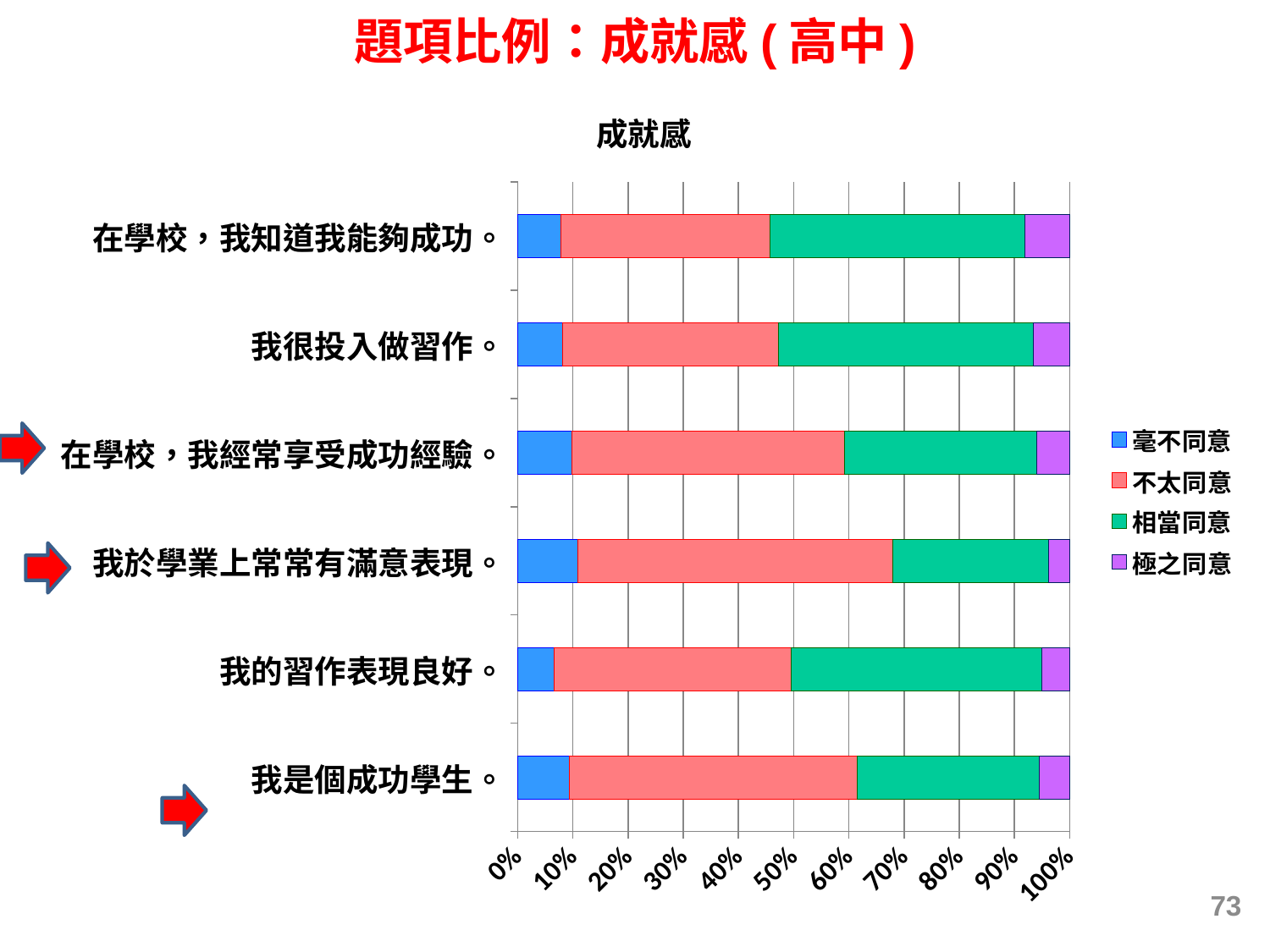

題項比例：成就感(高中)

### Chart: 成就感

| Category | 毫不同意 | 不太同意 | 相當同意 | 極之同意 |
|---|---|---|---|---|
| 我是個成功學生。 | 0.09344104760818935 | 0.5221590631464078 | 0.3290388781210815 | 0.05536101112432217 |
| 我的習作表現良好。 | 0.06563385788290489 | 0.42977226077607333 | 0.45482683347994796 | 0.049767047861075935 |
| 我於學業上常常有滿意表現。 | 0.10897509001156709 | 0.5706488978674197 | 0.2824000912334449 | 0.03797592088757121 |
| 在學校，我經常享受成功經驗。 | 0.09742853881650819 | 0.49444779623983015 | 0.3484272832520762 | 0.059696381691587724 |
| 我很投入做習作。 | 0.0814474477410105 | 0.39047200091239476 | 0.46302360819199384 | 0.06505694315460193 |
| 在學校，我知道我能夠成功。 | 0.07824271876324972 | 0.37937444962656236 | 0.46058510811780506 | 0.08179772349238452 |

73